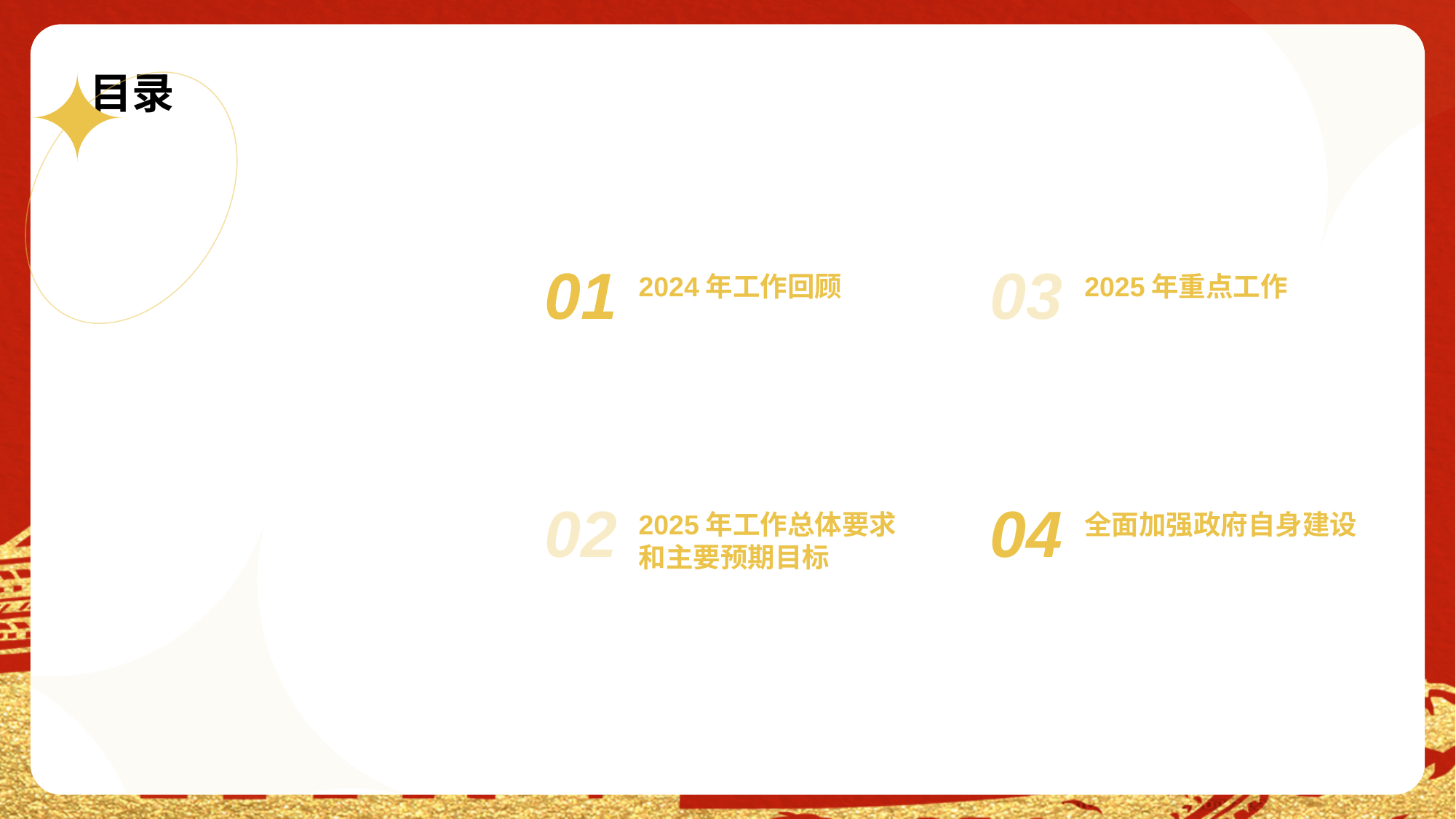

01
2024年工作回顾
03
2025年重点工作
02
2025年工作总体要求和主要预期目标
04
全面加强政府自身建设

# 目录